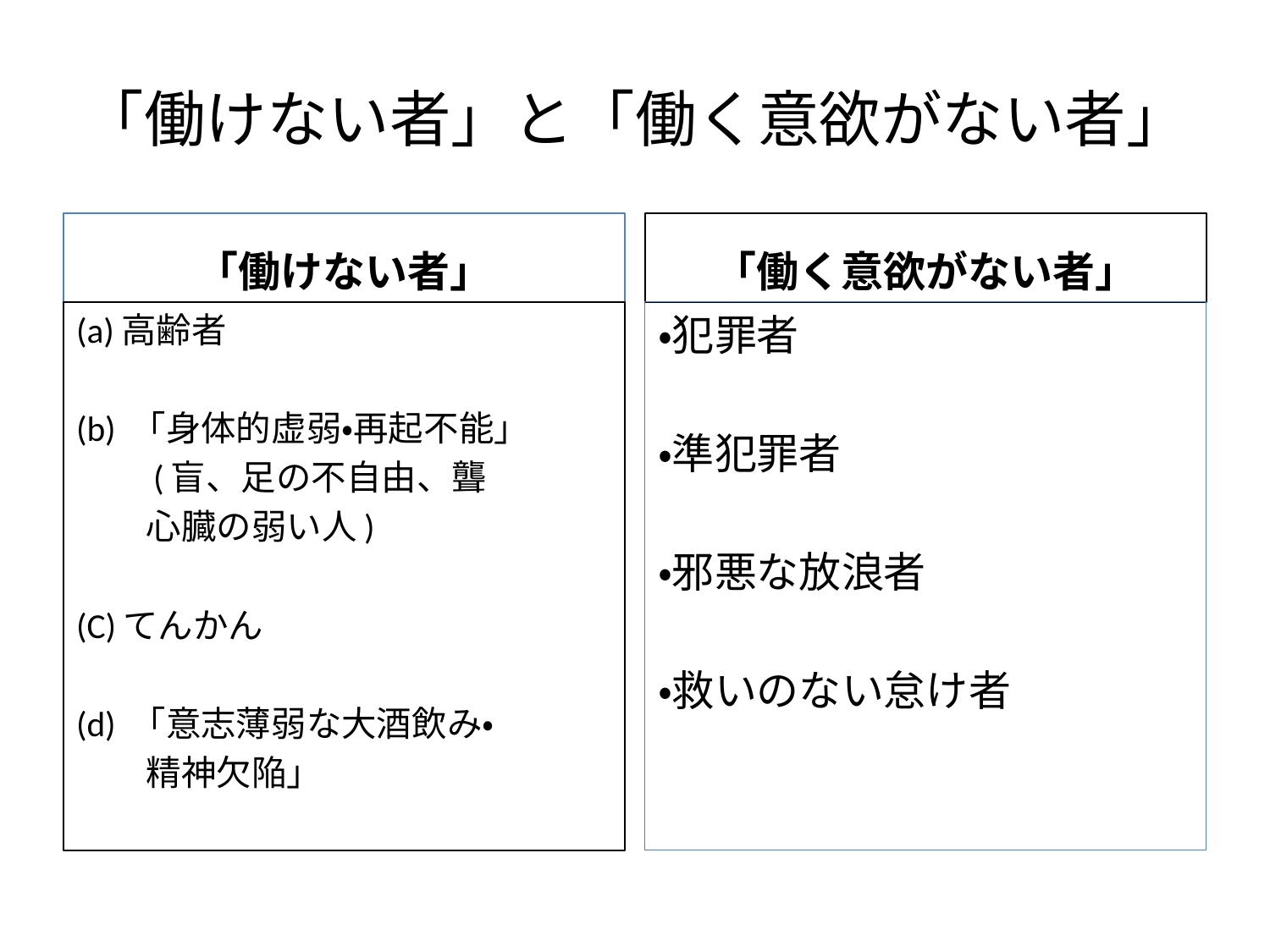

# 「働けない者」と「働く意欲がない者」
「働けない者」
「働く意欲がない者」
(a)高齢者

(b) 「身体的虚弱・再起不能」
　　(盲、足の不自由、聾
　　心臓の弱い人)

(C)てんかん

(d) 「意志薄弱な大酒飲み・
　　精神欠陥」

・犯罪者

・準犯罪者

・邪悪な放浪者

・救いのない怠け者